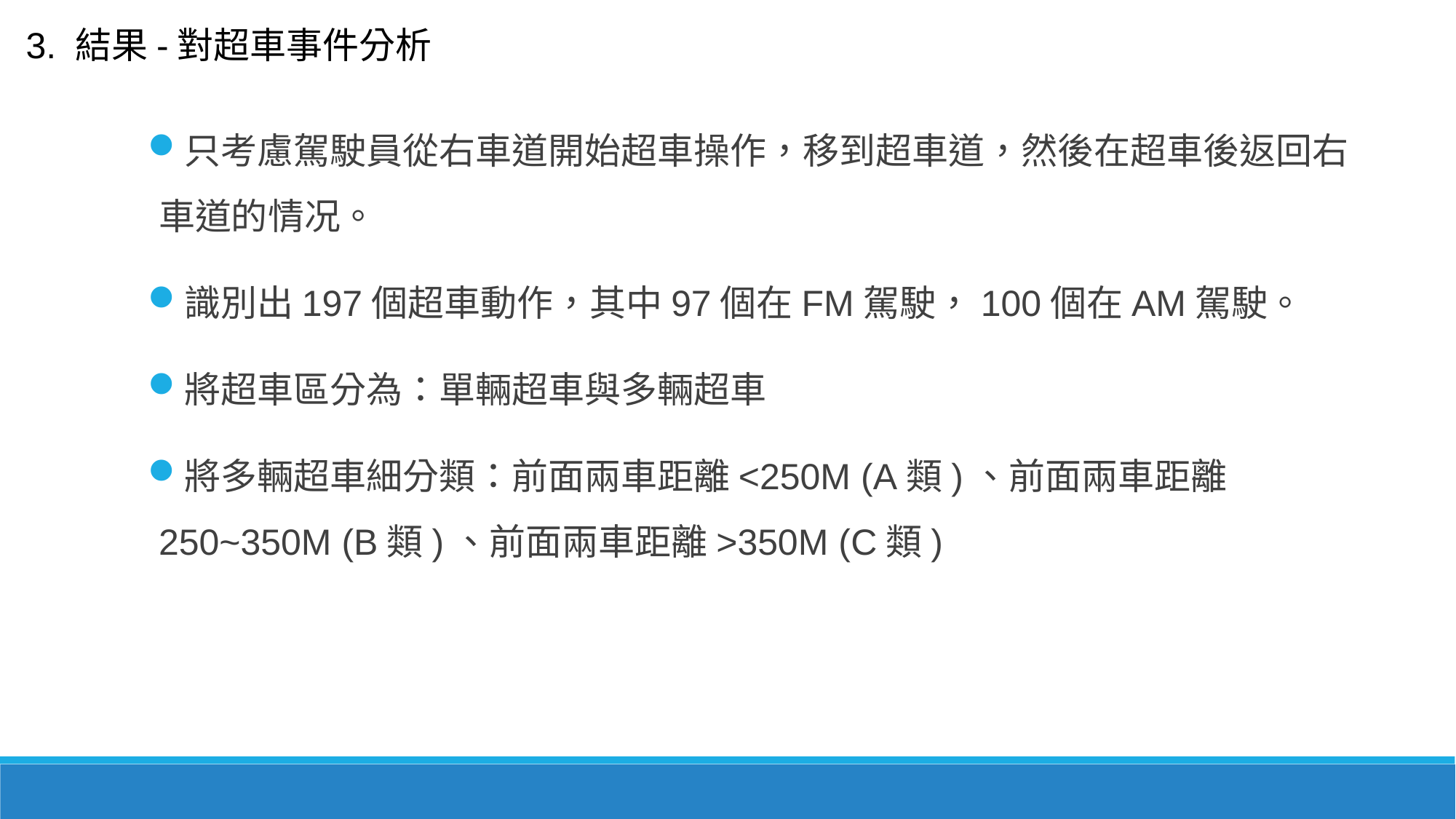

3. 結果-對超車事件分析
只考慮駕駛員從右車道開始超車操作，移到超車道，然後在超車後返回右車道的情况。
識別出197個超車動作，其中97個在FM駕駛，100個在AM駕駛。
將超車區分為：單輛超車與多輛超車
將多輛超車細分類：前面兩車距離<250M (A類)、前面兩車距離250~350M (B類)、前面兩車距離>350M (C類)